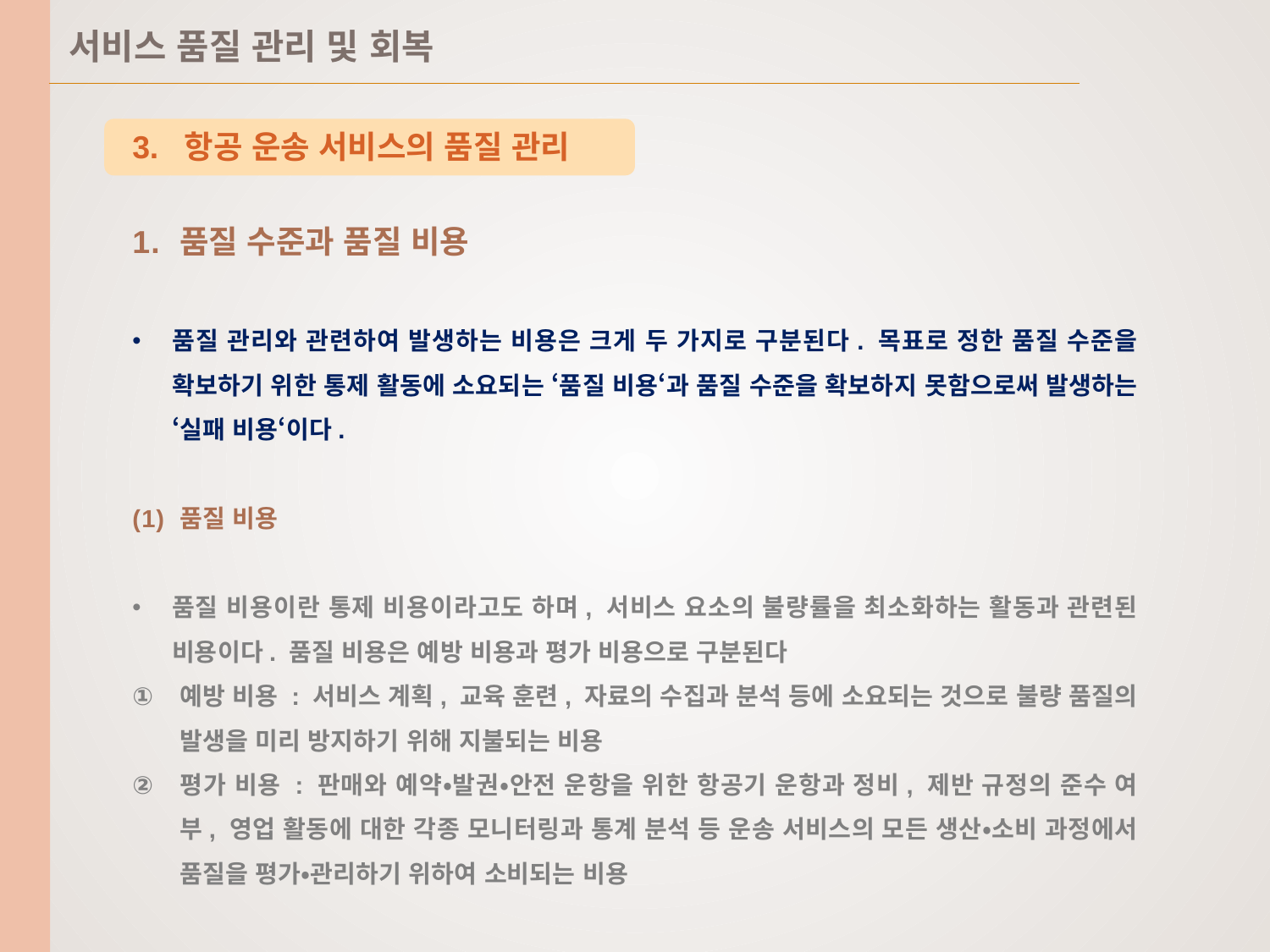

서비스 품질 관리 및 회복

3.  항공 운송 서비스의 품질 관리
품질 수준과 품질 비용

품질 관리와 관련하여 발생하는 비용은 크게 두 가지로 구분된다. 목표로 정한 품질 수준을 확보하기 위한 통제 활동에 소요되는 ‘품질 비용‘과 품질 수준을 확보하지 못함으로써 발생하는 ‘실패 비용‘이다.

품질 비용

품질 비용이란 통제 비용이라고도 하며, 서비스 요소의 불량률을 최소화하는 활동과 관련된 비용이다. 품질 비용은 예방 비용과 평가 비용으로 구분된다
예방 비용 : 서비스 계획, 교육 훈련, 자료의 수집과 분석 등에 소요되는 것으로 불량 품질의 발생을 미리 방지하기 위해 지불되는 비용
평가 비용 : 판매와 예약•발권•안전 운항을 위한 항공기 운항과 정비, 제반 규정의 준수 여부, 영업 활동에 대한 각종 모니터링과 통계 분석 등 운송 서비스의 모든 생산•소비 과정에서 품질을 평가•관리하기 위하여 소비되는 비용